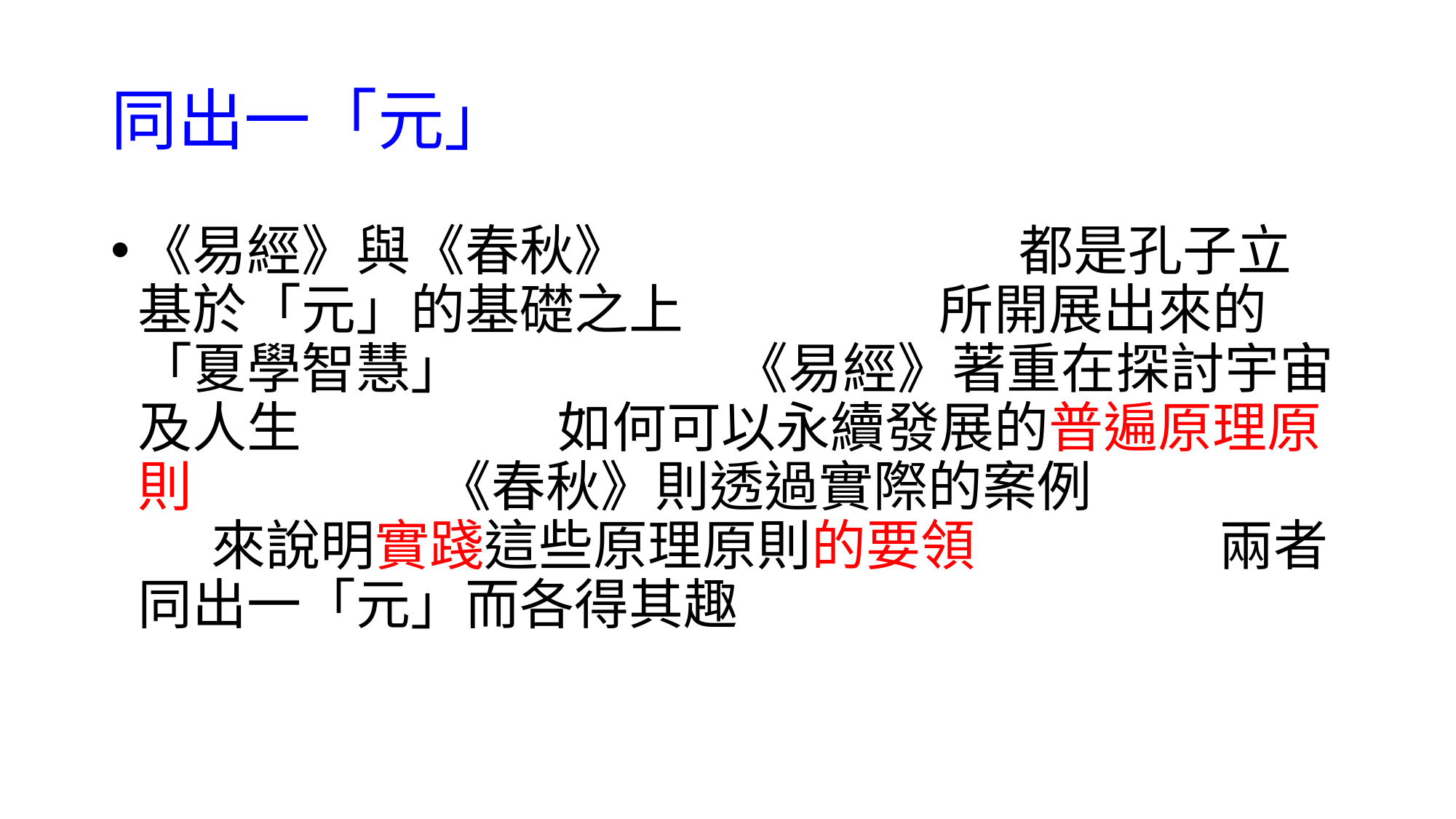

# 同出一「元」
《易經》與《春秋》                                都是孔子立基於「元」的基礎之上                     所開展出來的「夏學智慧」                      《易經》著重在探討宇宙及人生                     如何可以永續發展的普遍原理原則                    《春秋》則透過實際的案例                           來說明實踐這些原理原則的要領                    兩者同出一「元」而各得其趣